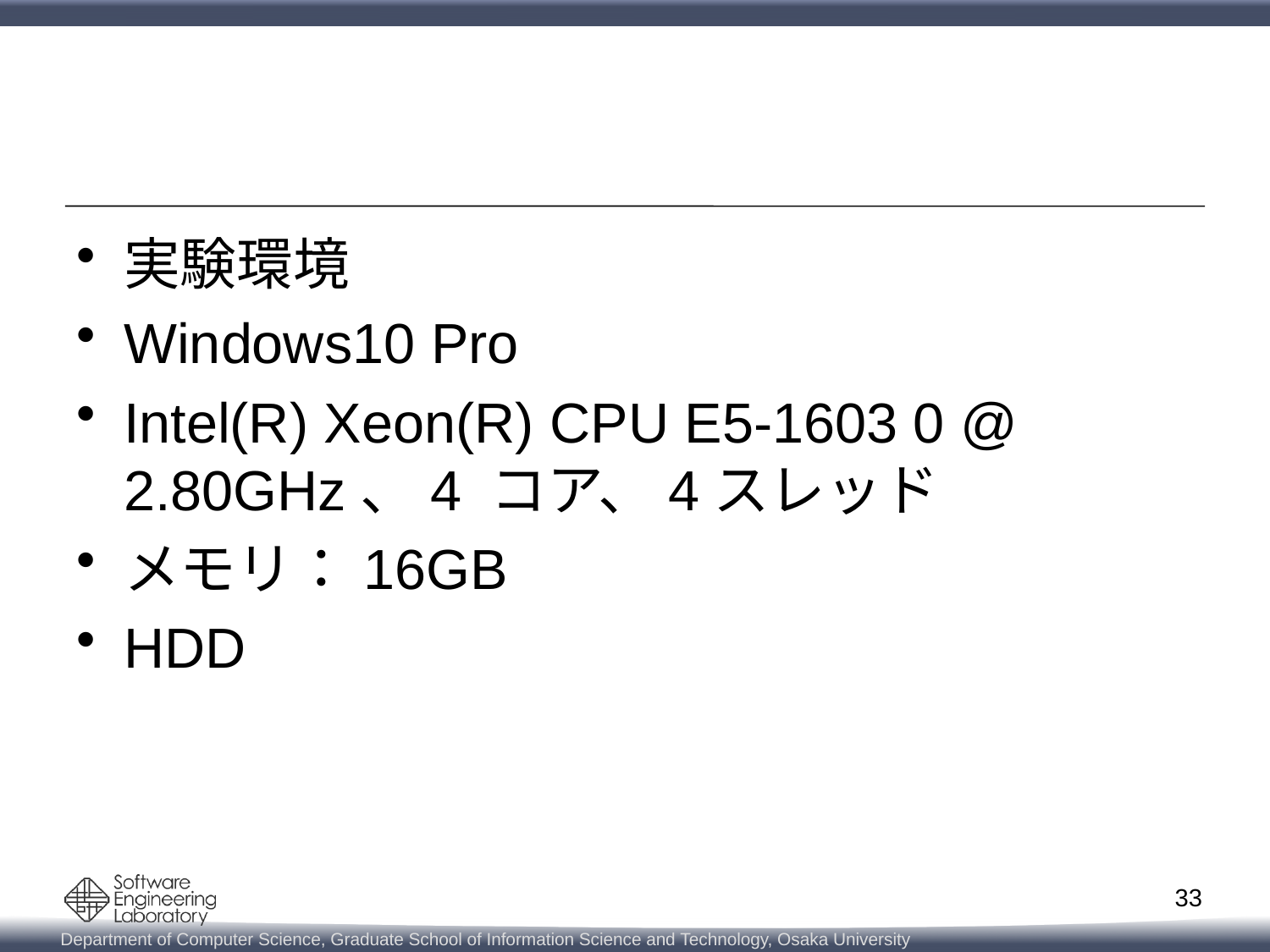

#
実験環境
Windows10 Pro
Intel(R) Xeon(R) CPU E5-1603 0 @ 2.80GHz、4 コア、4スレッド
メモリ：16GB
HDD
33